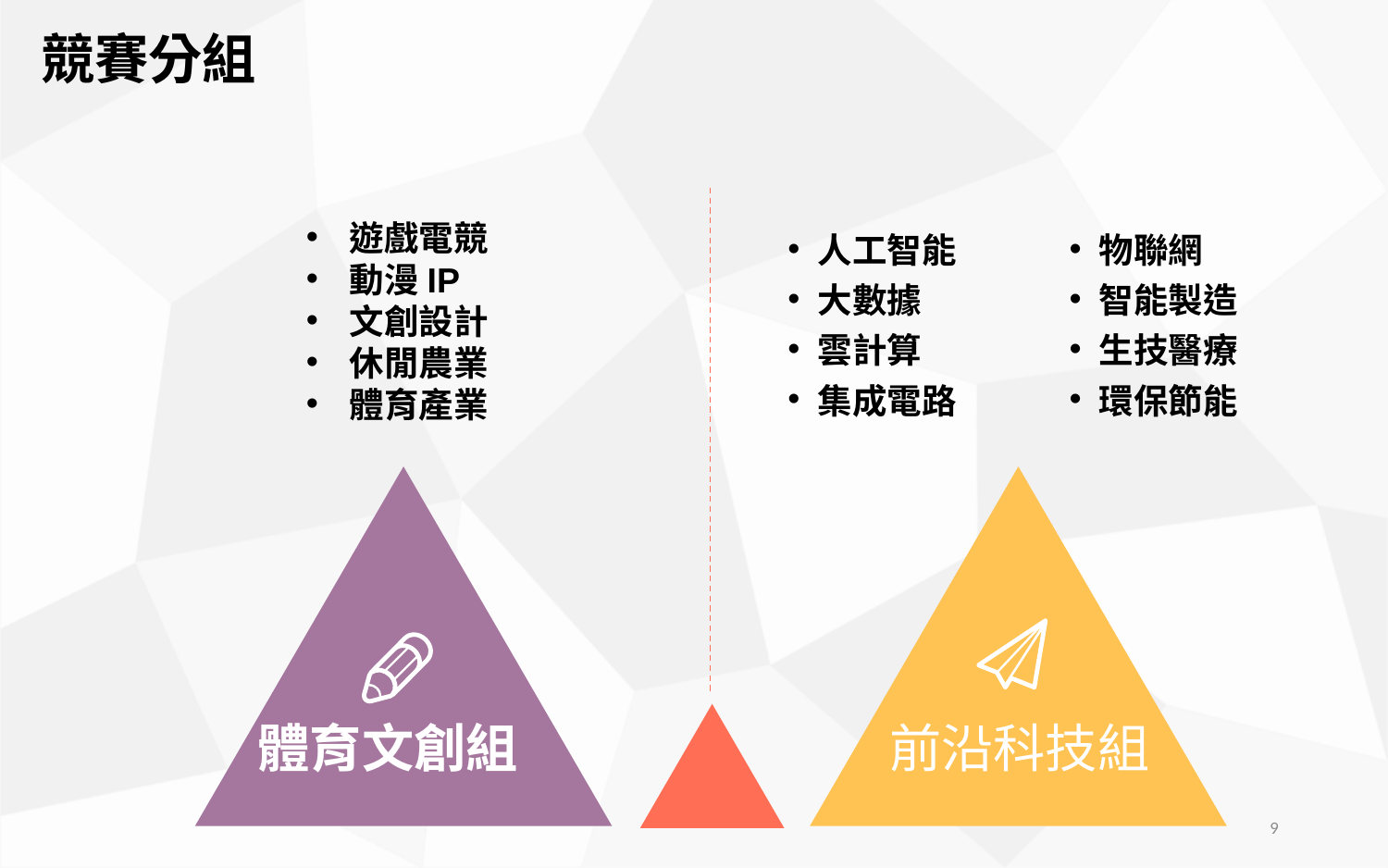

競賽分組
遊戲電競
動漫IP
文創設計
休閒農業
體育產業
| 人工智能 大數據 雲計算 集成電路​ | 物聯網 智能製造 生技醫療 環保節能 |
| --- | --- |

體育文創組

前沿科技組

9